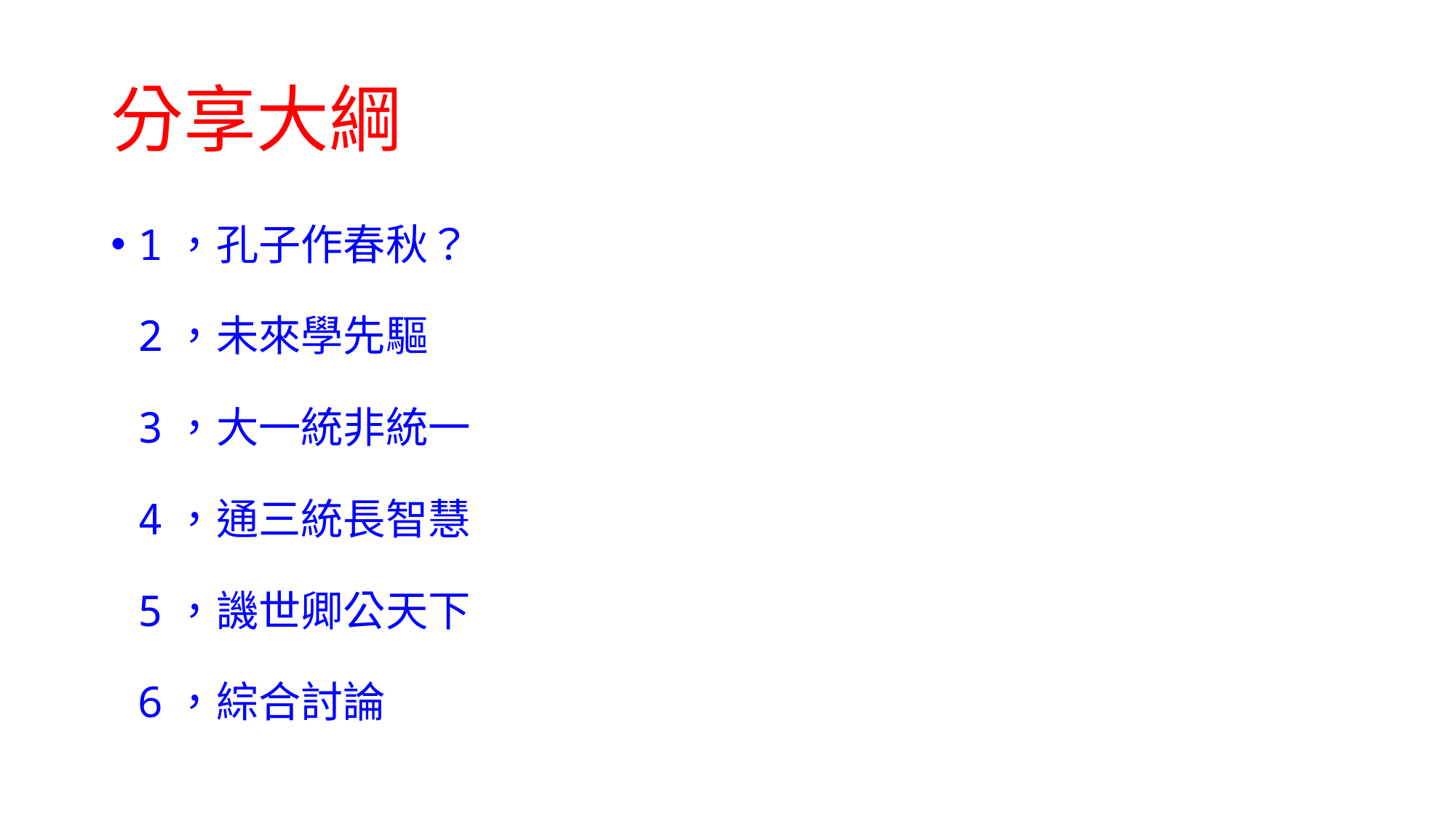

# 分享大綱
1，孔子作春秋？
2，未來學先驅
3，大一統非統一
4，通三統長智慧
5，譏世卿公天下
6，綜合討論